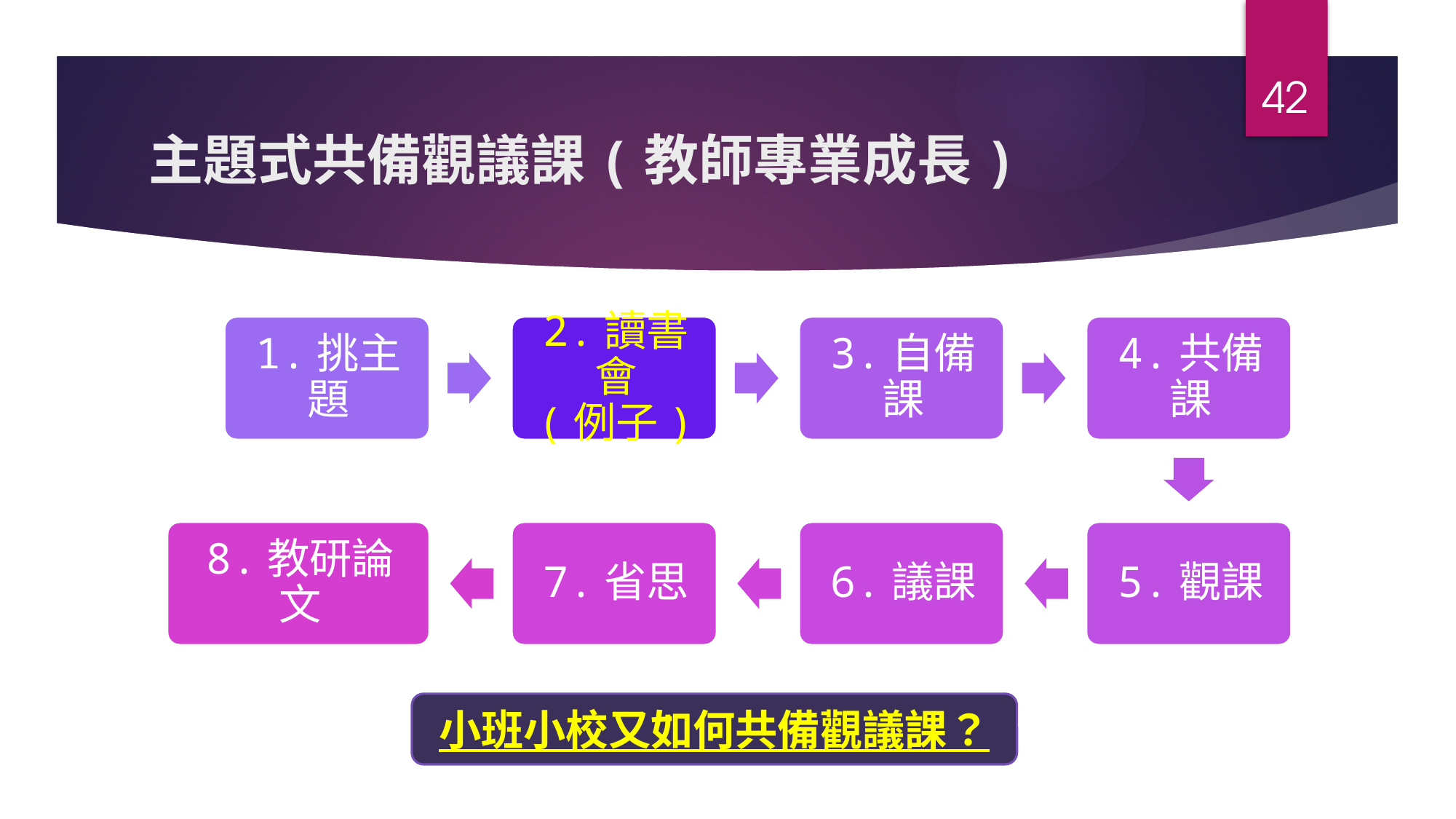

42
# 主題式共備觀議課(教師專業成長)
1.挑主題

2.讀書會
(例子)

3.自備課

4.共備課

5.觀課

6.議課

7.省思

8.教研論文
小班小校又如何共備觀議課？